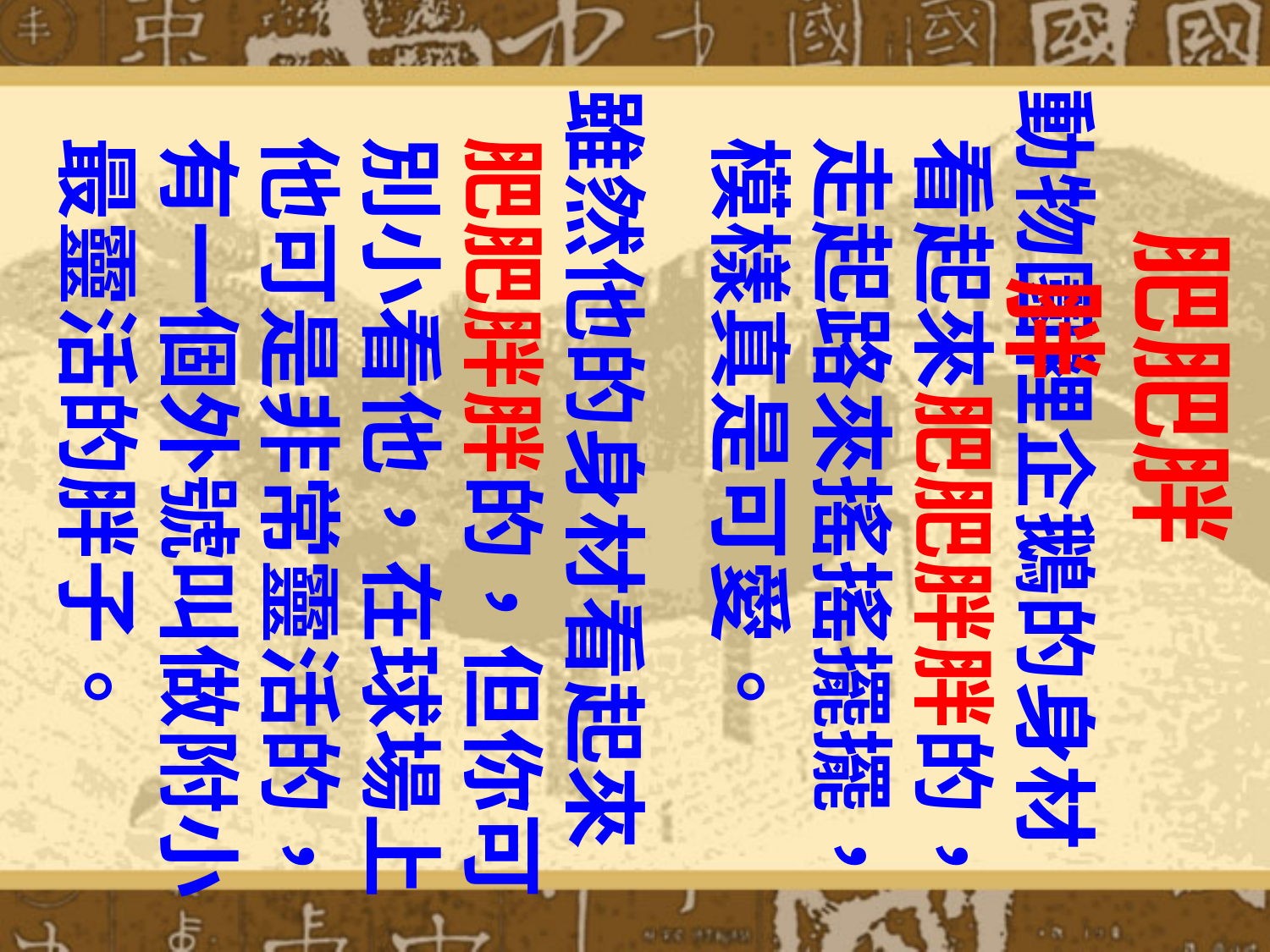

雖然他的身材看起來肥肥胖胖的，但你可別小看他，在球場上他可是非常靈活的，有一個外號叫做附小最靈活的胖子。
動物園裡企鵝的身材看起來肥肥胖胖的，走起路來搖搖擺擺，模樣真是可愛。
肥肥胖胖